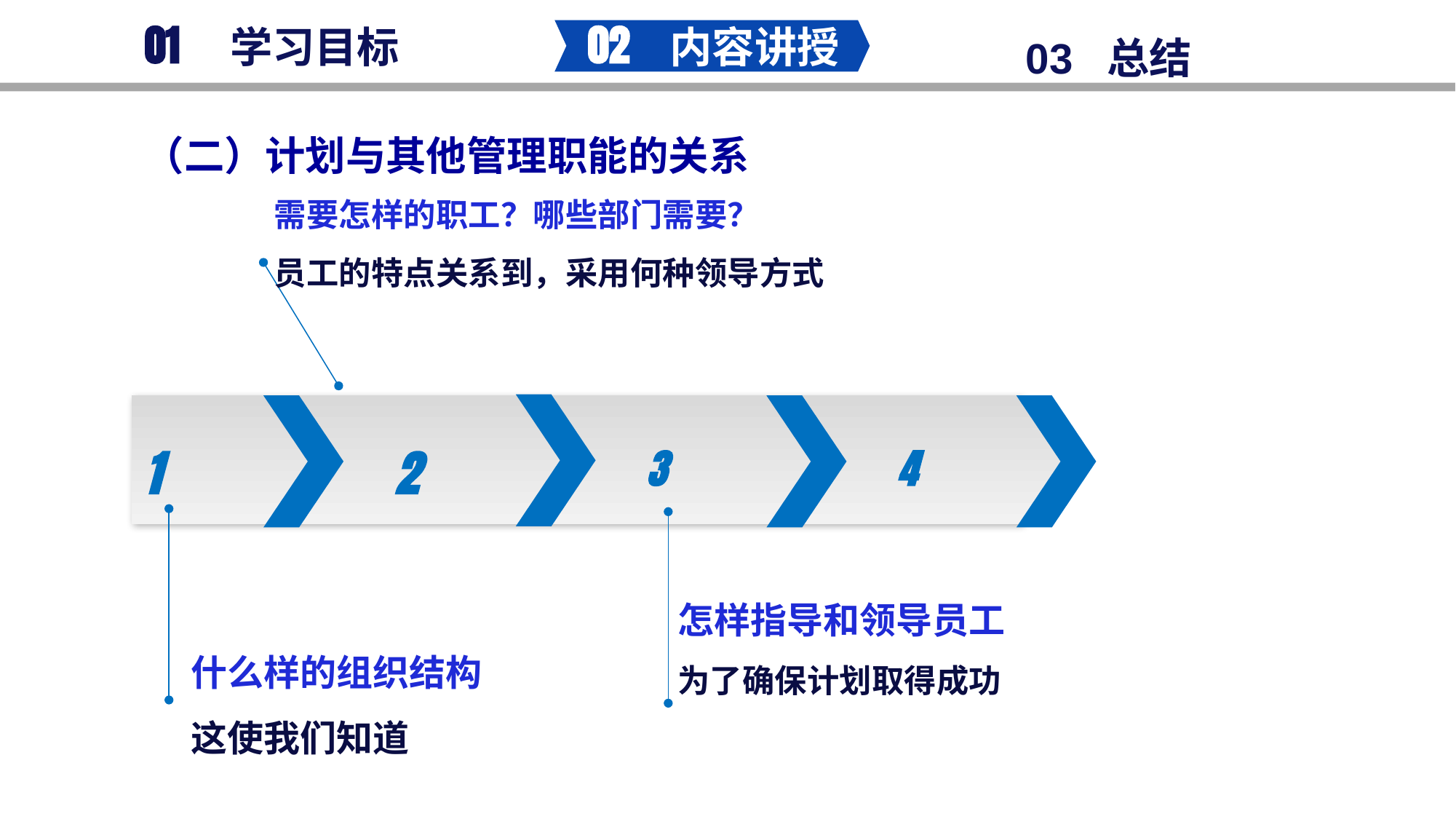

02   内容讲授
01    学习目标
03  总结

（二）计划与其他管理职能的关系
需要怎样的职工？哪些部门需要？
员工的特点关系到，采用何种领导方式

1
2
3
4
什么样的组织结构
这使我们知道
怎样指导和领导员工
为了确保计划取得成功
Transition Page